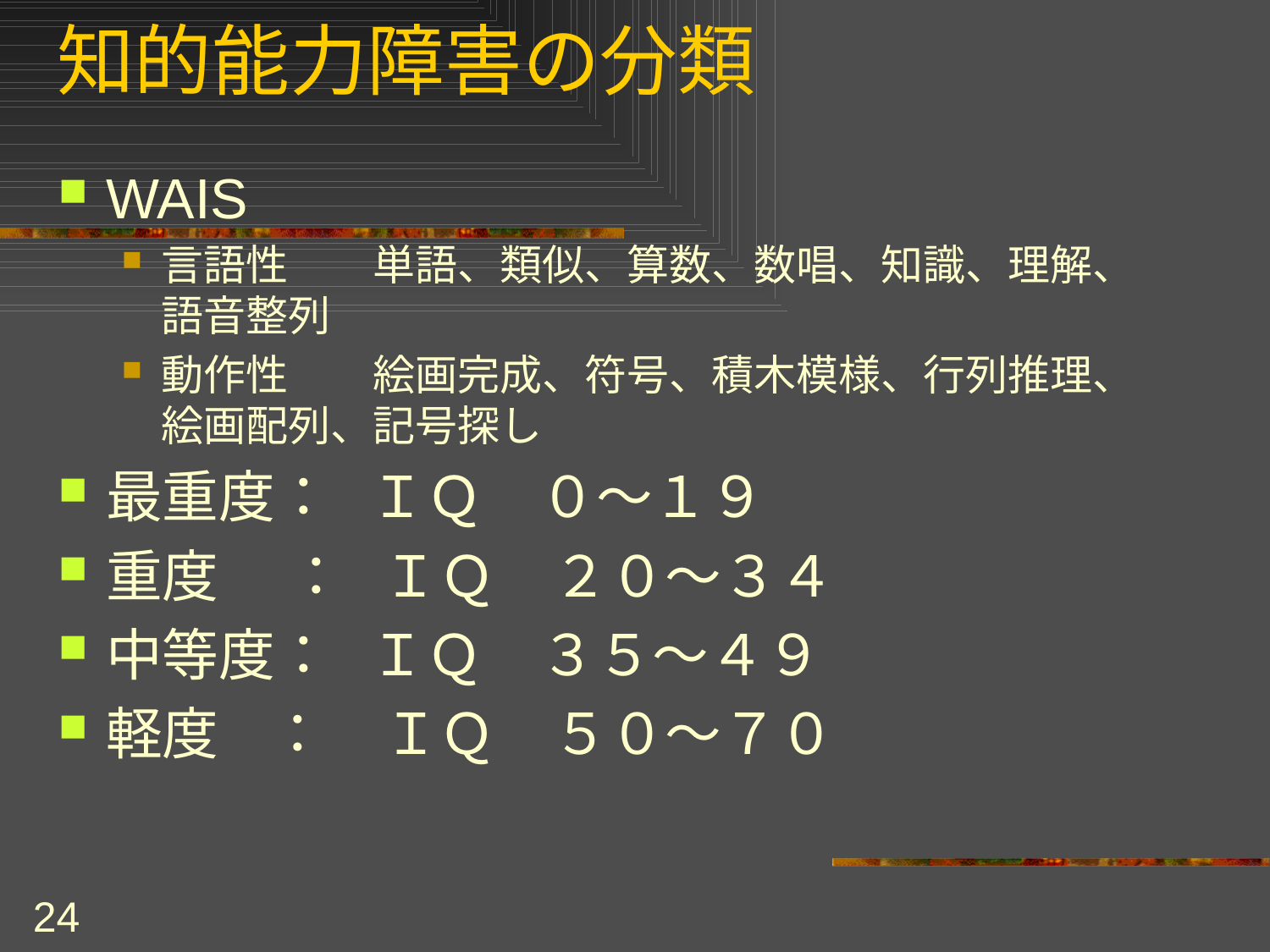

# 知的能力障害の分類
WAIS
言語性　　単語、類似、算数、数唱、知識、理解、語音整列
動作性　　絵画完成、符号、積木模様、行列推理、絵画配列、記号探し
最重度：   ＩＱ　０～１９
重度　 ：   ＩＱ　２０～３４
中等度：   ＩＱ　３５～４９
軽度    ：　ＩＱ　５０～７０
24